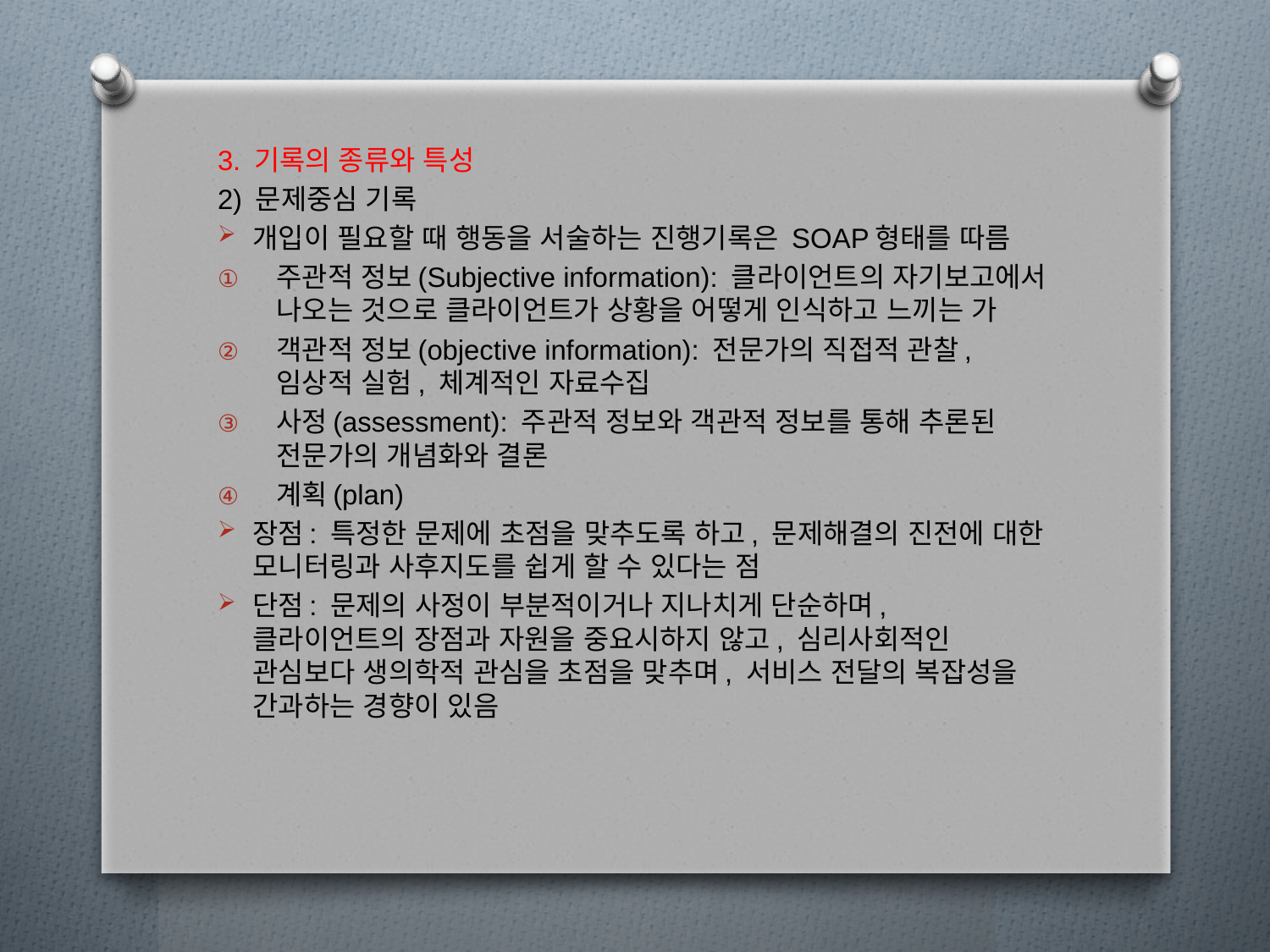

3. 기록의 종류와 특성
2) 문제중심 기록
개입이 필요할 때 행동을 서술하는 진행기록은 SOAP형태를 따름
주관적 정보(Subjective information): 클라이언트의 자기보고에서 나오는 것으로 클라이언트가 상황을 어떻게 인식하고 느끼는 가
객관적 정보(objective information): 전문가의 직접적 관찰, 임상적 실험, 체계적인 자료수집
사정(assessment): 주관적 정보와 객관적 정보를 통해 추론된 전문가의 개념화와 결론
계획(plan)
장점: 특정한 문제에 초점을 맞추도록 하고, 문제해결의 진전에 대한 모니터링과 사후지도를 쉽게 할 수 있다는 점
단점: 문제의 사정이 부분적이거나 지나치게 단순하며, 클라이언트의 장점과 자원을 중요시하지 않고, 심리사회적인 관심보다 생의학적 관심을 초점을 맞추며, 서비스 전달의 복잡성을 간과하는 경향이 있음